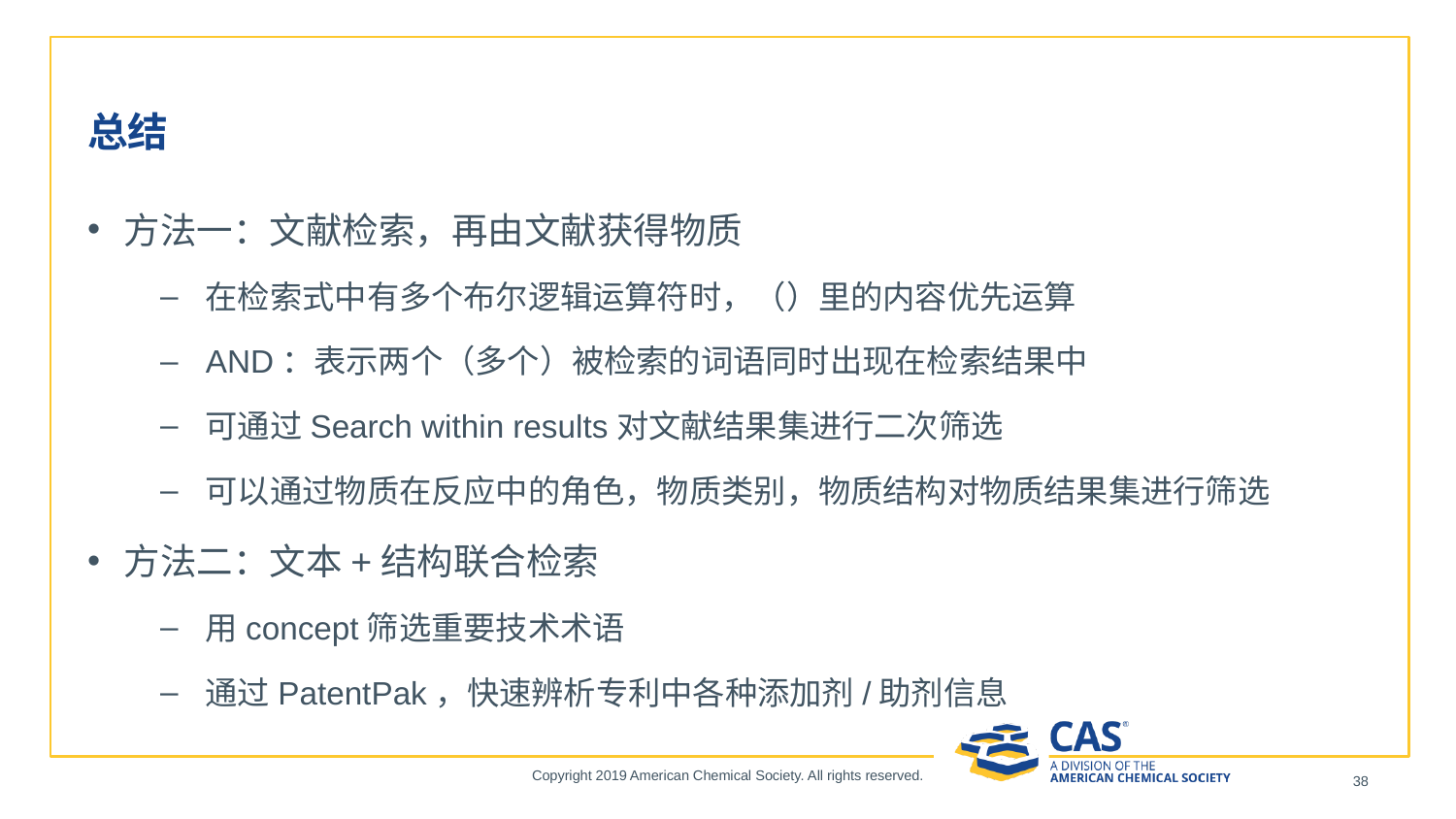

# 总结
方法一：文献检索，再由文献获得物质
在检索式中有多个布尔逻辑运算符时，（）里的内容优先运算
AND：表示两个（多个）被检索的词语同时出现在检索结果中
可通过Search within results对文献结果集进行二次筛选
可以通过物质在反应中的角色，物质类别，物质结构对物质结果集进行筛选
方法二：文本+结构联合检索
用concept筛选重要技术术语
通过PatentPak，快速辨析专利中各种添加剂/助剂信息
Copyright 2019 American Chemical Society. All rights reserved.
38